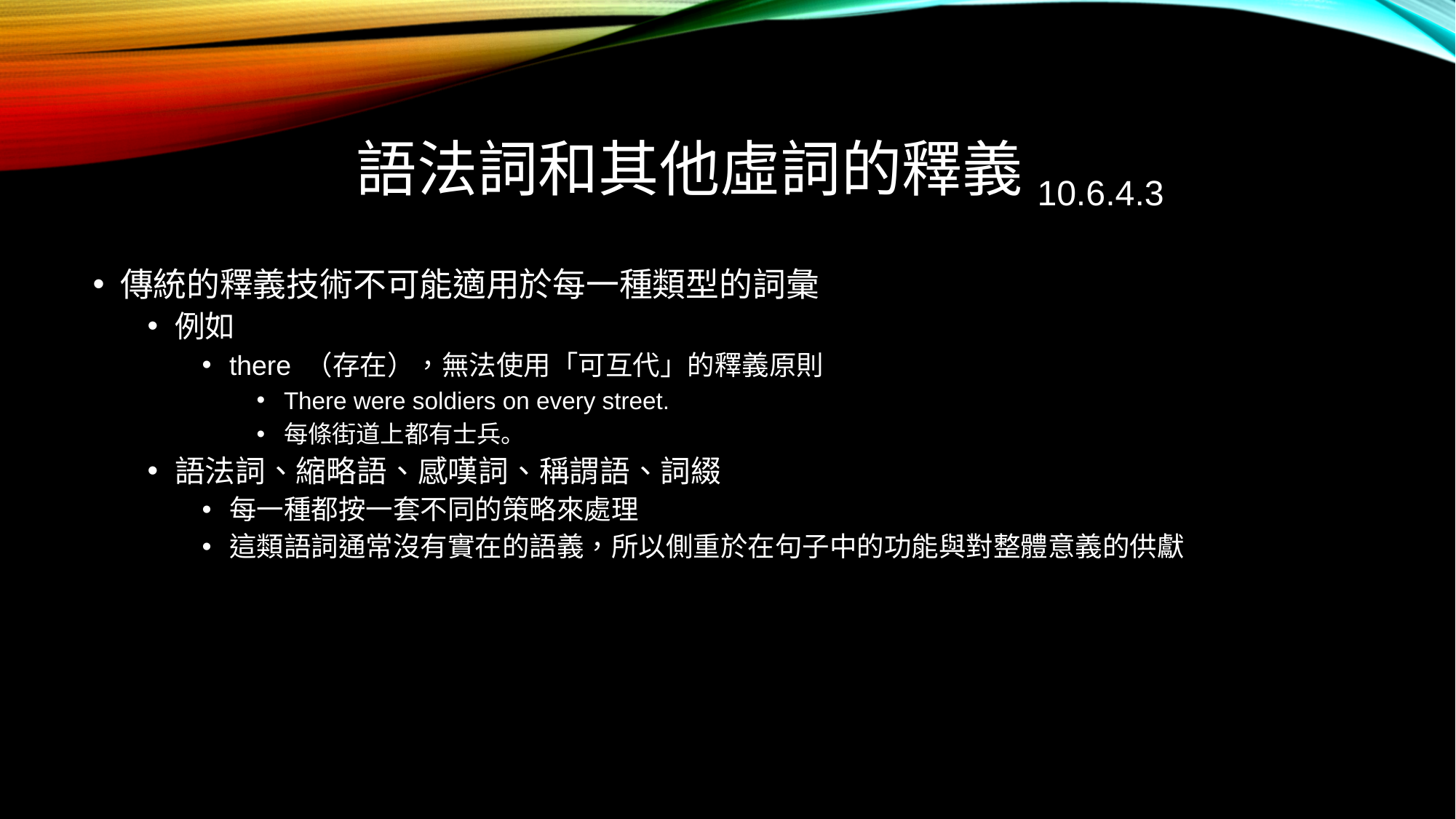

# 語法詞和其他虛詞的釋義10.6.4.3
傳統的釋義技術不可能適用於每一種類型的詞彙
例如
there （存在），無法使用「可互代」的釋義原則
There were soldiers on every street.
每條街道上都有士兵。
語法詞、縮略語、感嘆詞、稱謂語、詞綴
每一種都按一套不同的策略來處理
這類語詞通常沒有實在的語義，所以側重於在句子中的功能與對整體意義的供獻